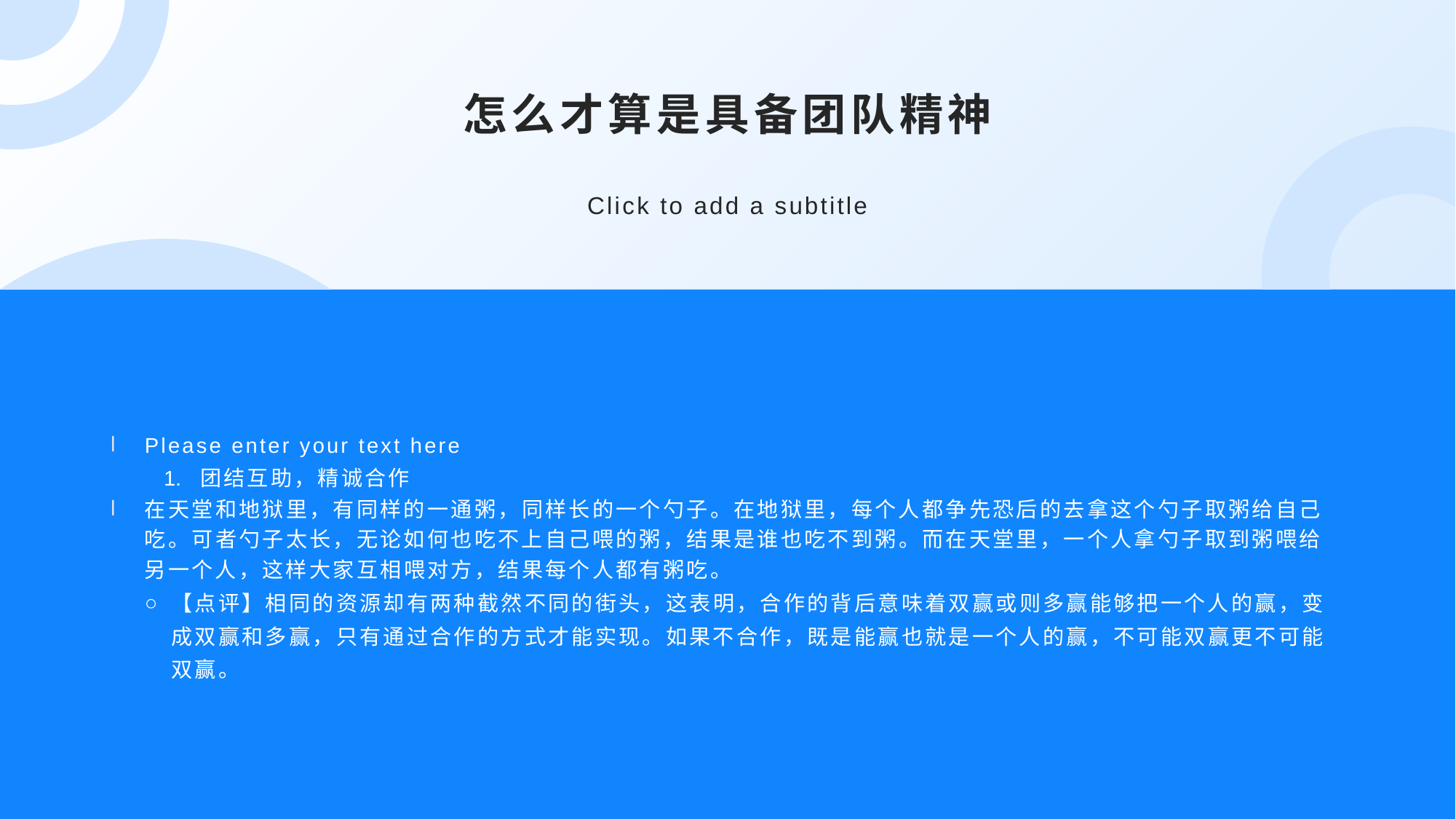

怎么才算是具备团队精神

Click to add a subtitle

Please enter your text here
团结互助，精诚合作
在天堂和地狱里，有同样的一通粥，同样长的一个勺子。在地狱里，每个人都争先恐后的去拿这个勺子取粥给自己吃。可者勺子太长，无论如何也吃不上自己喂的粥，结果是谁也吃不到粥。而在天堂里，一个人拿勺子取到粥喂给另一个人，这样大家互相喂对方，结果每个人都有粥吃。
【点评】相同的资源却有两种截然不同的街头，这表明，合作的背后意味着双赢或则多赢能够把一个人的赢，变成双赢和多赢，只有通过合作的方式才能实现。如果不合作，既是能赢也就是一个人的赢，不可能双赢更不可能双赢。